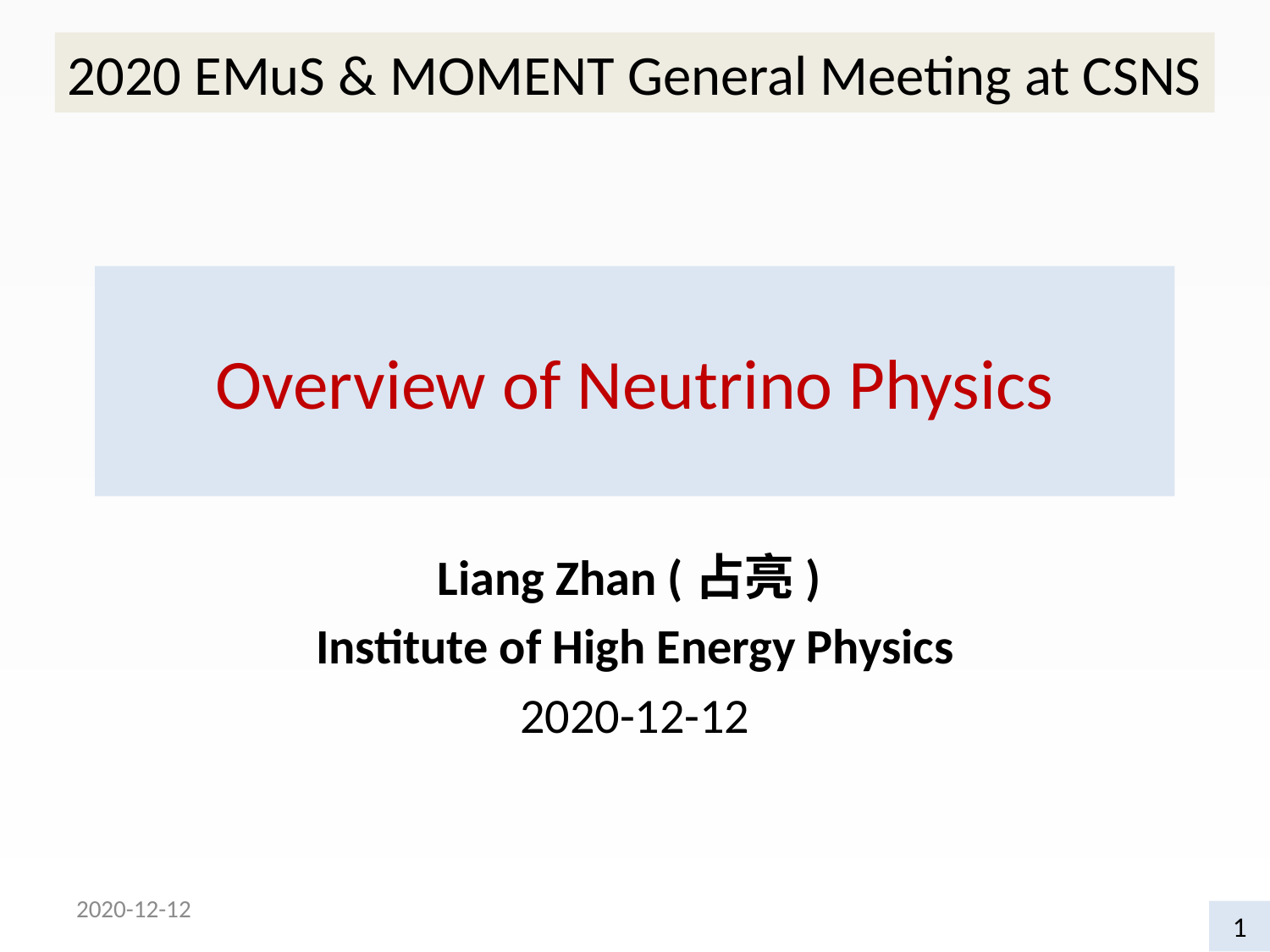

2020 EMuS & MOMENT General Meeting at CSNS
# Overview of Neutrino Physics
Liang Zhan (占亮)
Institute of High Energy Physics
2020-12-12
2020-12-12
1